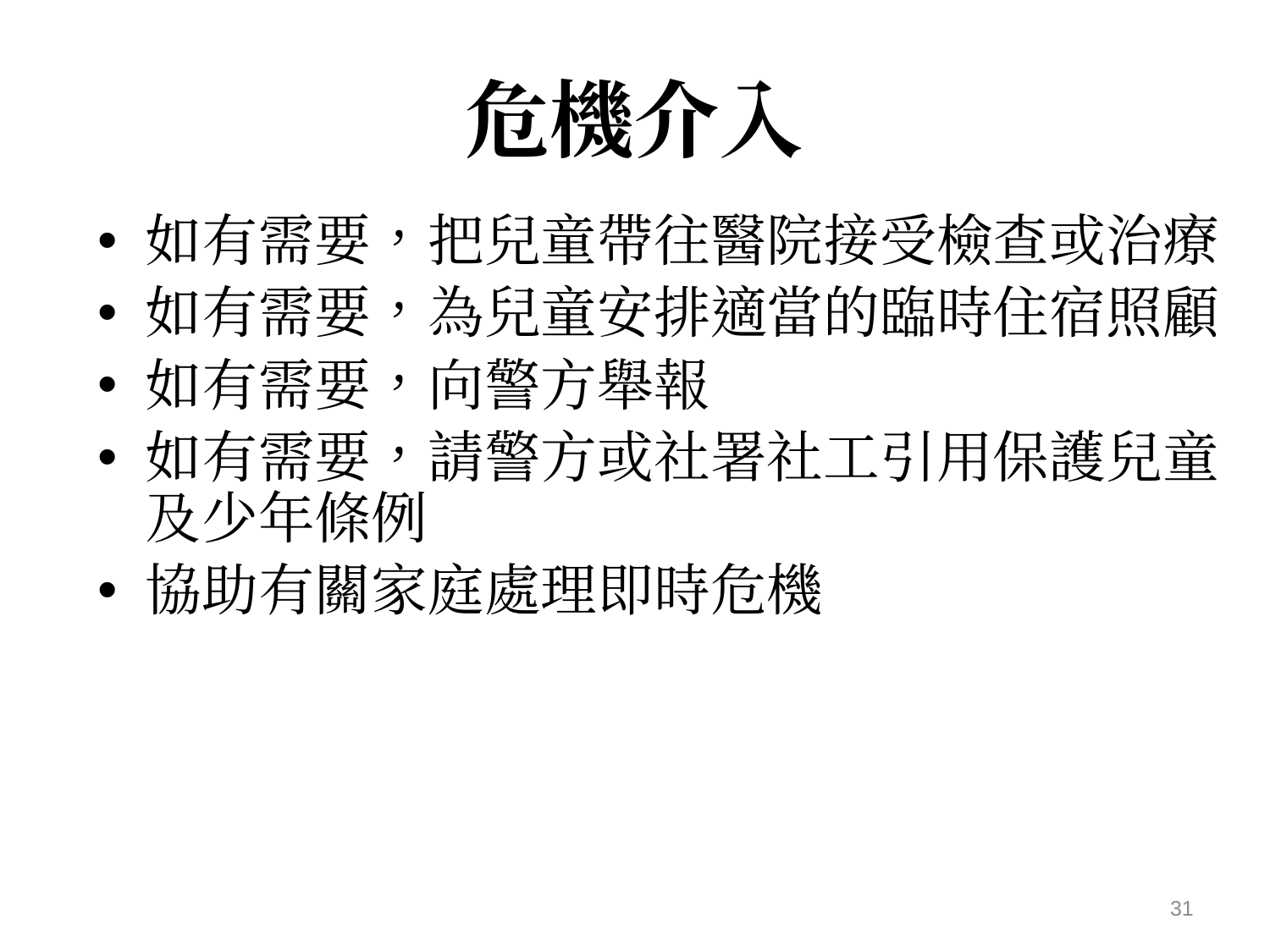

# 危機介入
如有需要，把兒童帶往醫院接受檢查或治療
如有需要，為兒童安排適當的臨時住宿照顧
如有需要，向警方舉報
如有需要，請警方或社署社工引用保護兒童及少年條例
協助有關家庭處理即時危機
31